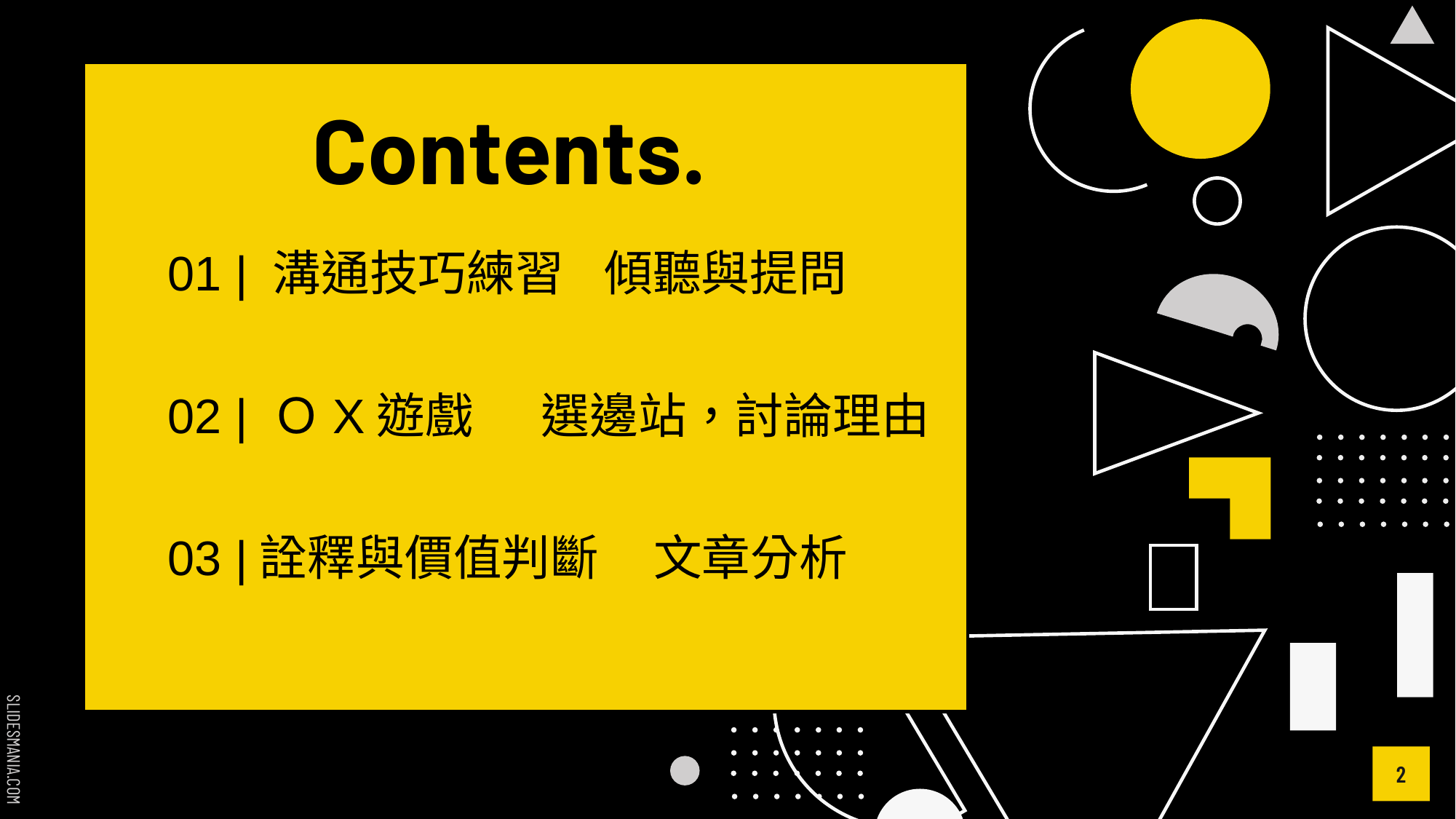

Contents.
01 | 溝通技巧練習   傾聽與提問
02 | ＯX遊戲     選邊站，討論理由
03 |詮釋與價值判斷     文章分析
2